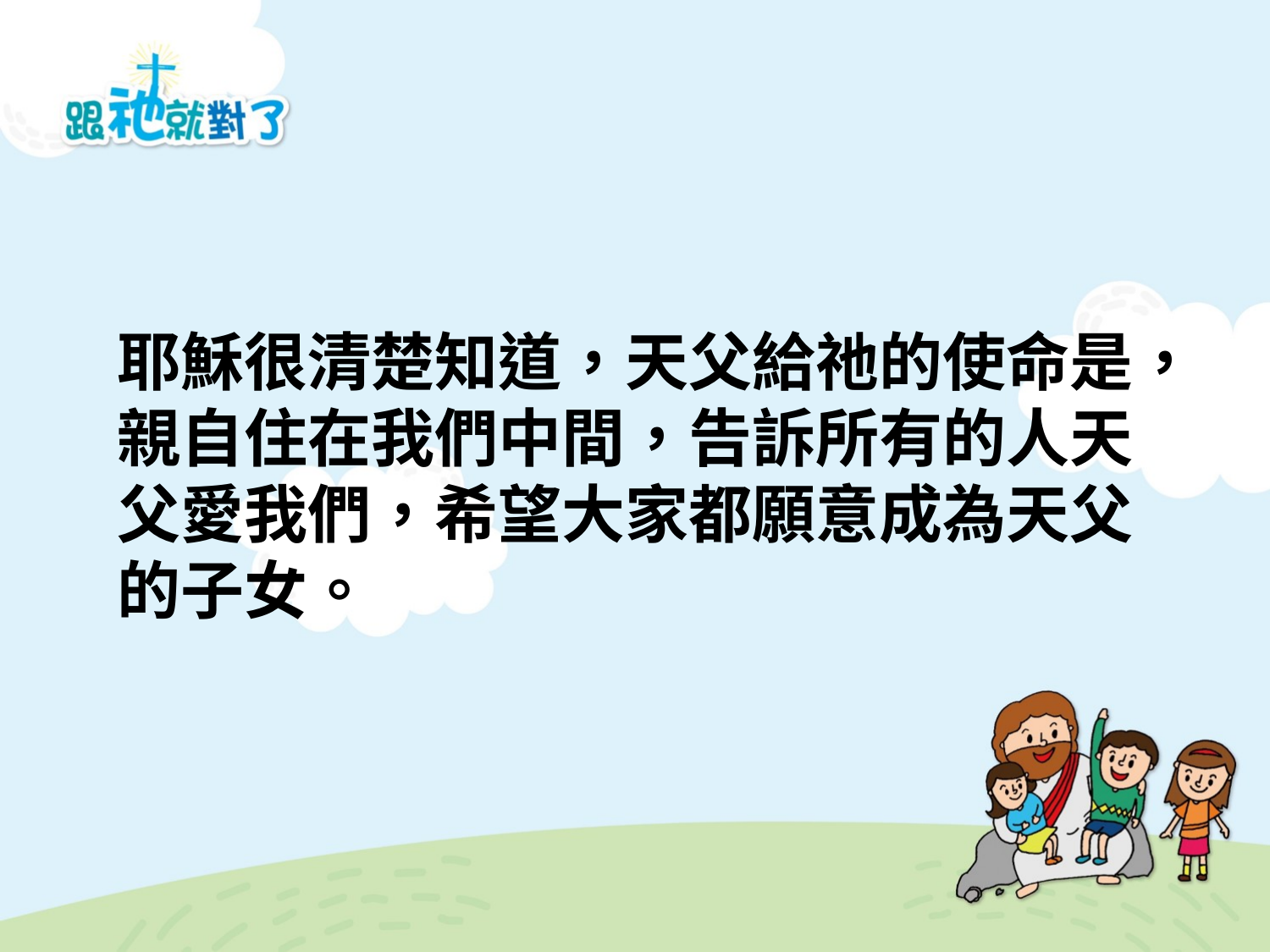

耶穌很清楚知道，天父給祂的使命是，親自住在我們中間，告訴所有的人天父愛我們，希望大家都願意成為天父的子女。